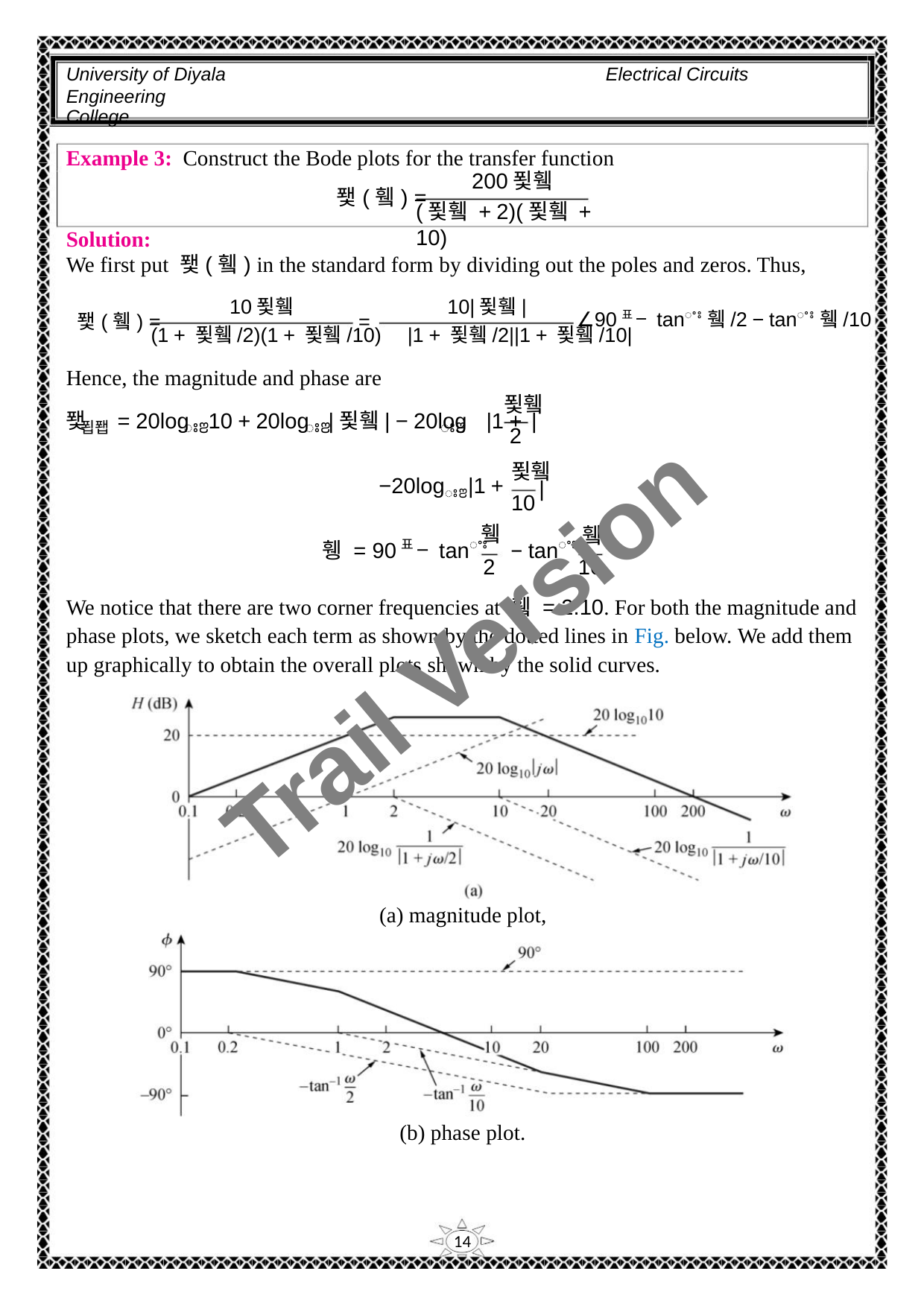

University of Diyala
Engineering College
Electrical Circuits
Example 3: Construct the Bode plots for the transfer function
200푗휔
퐻(휔) =
(푗휔 + 2)(푗휔 + 10)
Solution:
We first put 퐻(휔) in the standard form by dividing out the poles and zeros. Thus,
10푗휔
10|푗휔|
∠90표 − tanꢀꢁ휔/2 − tanꢀꢁ휔/10
퐻(휔) =
=
(1 + 푗휔/2)(1 + 푗휔/10) |1 + 푗휔/2||1 + 푗휔/10|
Hence, the magnitude and phase are
푗휔
2
퐻 = 20log 10 + 20log |푗휔| − 20log |1 +
|
푑퐵
ꢁꢂ
ꢁꢂ
ꢁꢂ
푗휔
−20logꢁꢂ|1 +
휔
|
10
휔
휑 = 90표 − tanꢀꢁ − tanꢀꢁ
2
10
Trail Version
Trail Version
Trail Version
Trail Version
Trail Version
Trail Version
Trail Version
Trail Version
Trail Version
Trail Version
Trail Version
Trail Version
Trail Version
We notice that there are two corner frequencies at 휔 = 2.10. For both the magnitude and
phase plots, we sketch each term as shown by the dotted lines in Fig. below. We add them
up graphically to obtain the overall plots shown by the solid curves.
(a) magnitude plot,
(b) phase plot.
14